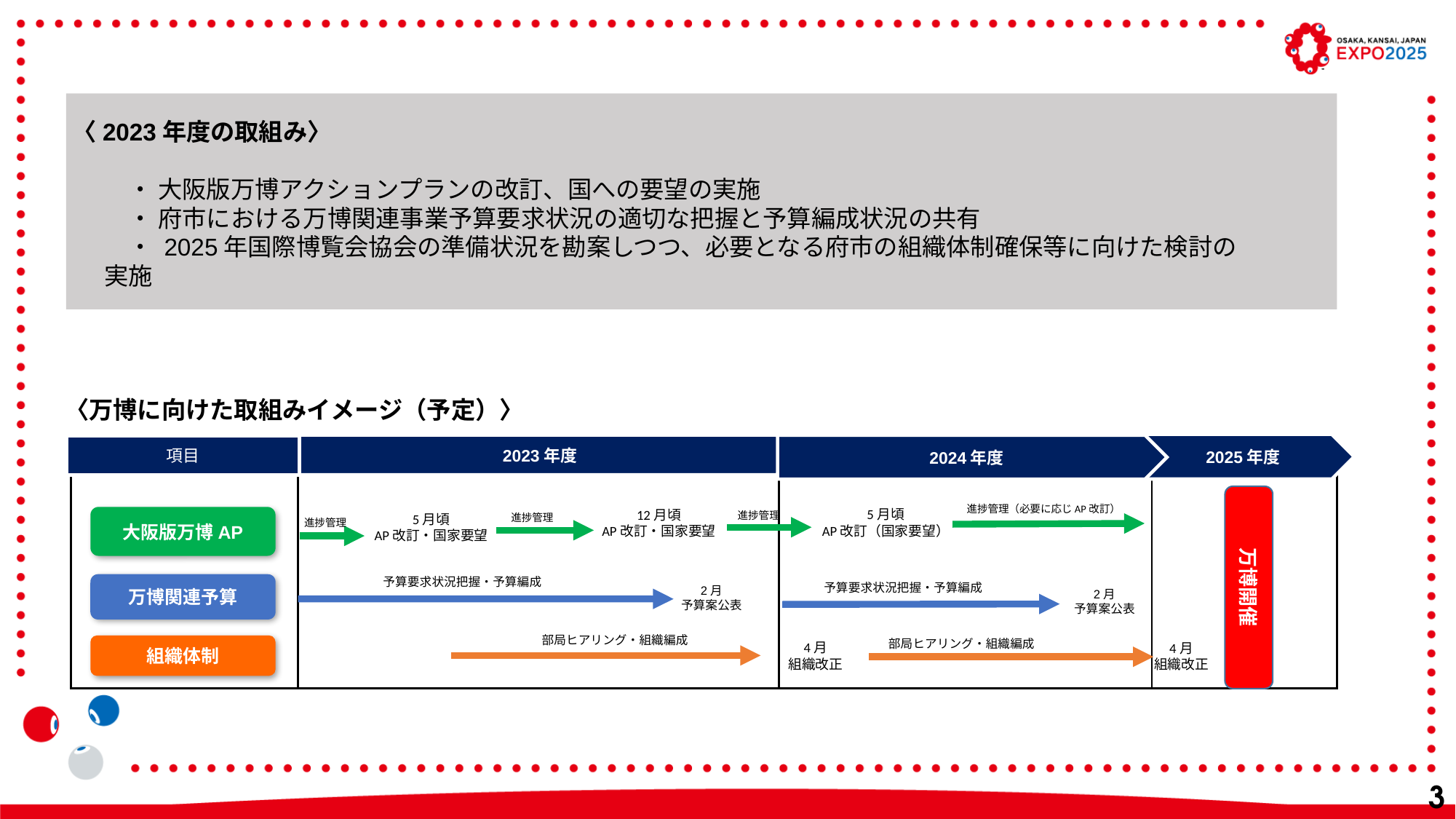

〈2023年度の取組み〉

　・ 大阪版万博アクションプランの改訂、国への要望の実施
　・ 府市における万博関連事業予算要求状況の適切な把握と予算編成状況の共有
　・ 2025年国際博覧会協会の準備状況を勘案しつつ、必要となる府市の組織体制確保等に向けた検討の実施
〈万博に向けた取組みイメージ（予定）〉
2025年度
2023年度
2024年度
項目
|  |  |  |  |
| --- | --- | --- | --- |
万博開催
進捗管理
進捗管理（必要に応じAP改訂）

進捗管理
進捗管理
12月頃
AP改訂・国家要望
5月頃
AP改訂・国家要望
大阪版万博AP
5月頃
AP改訂（国家要望）

予算要求状況把握・予算編成
予算要求状況把握・予算編成
万博関連予算
2月
予算案公表
2月
予算案公表
部局ヒアリング・組織編成
部局ヒアリング・組織編成
4月
組織改正
組織体制
4月
組織改正
33